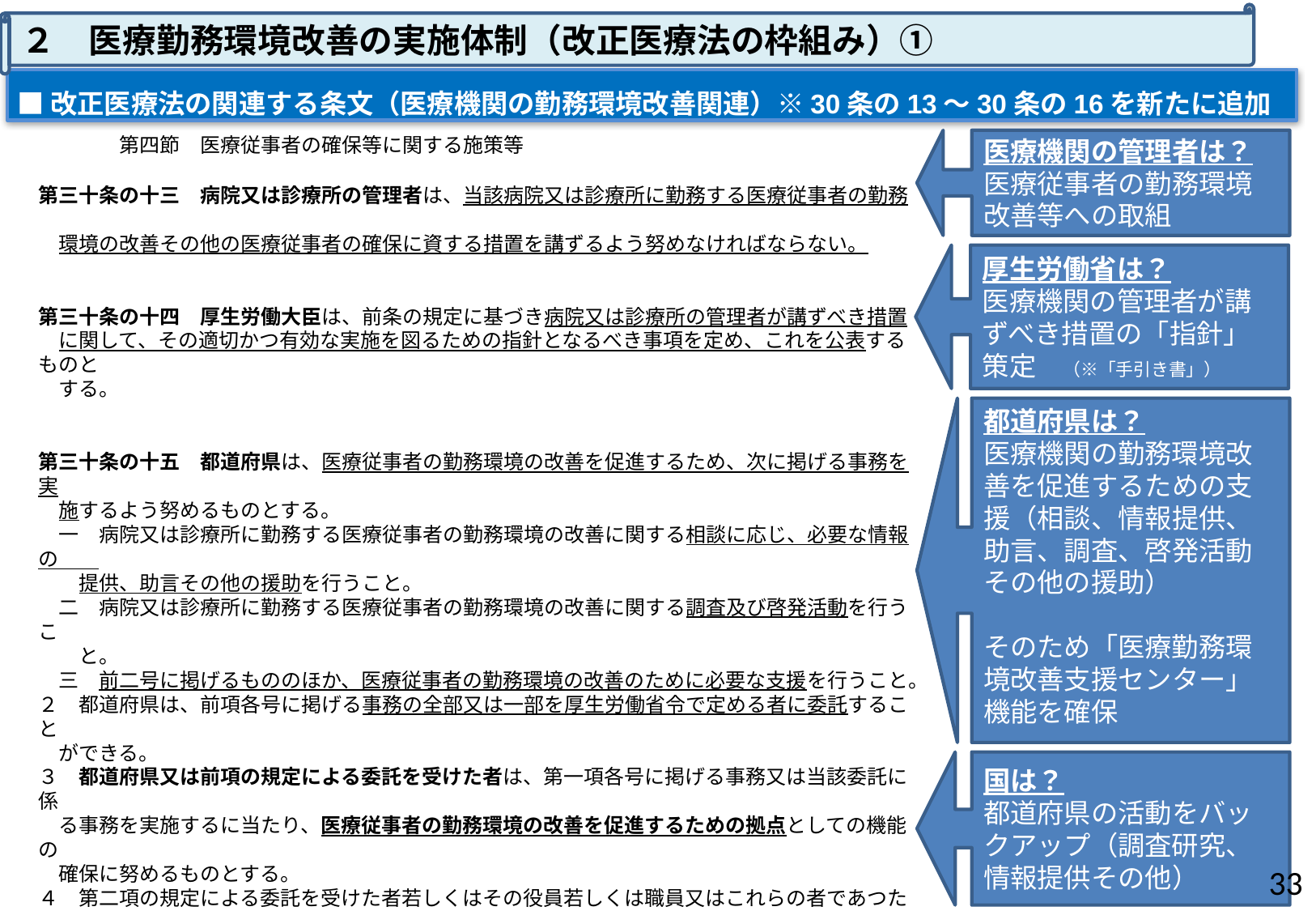

２　医療勤務環境改善の実施体制（改正医療法の枠組み）①
■改正医療法の関連する条文（医療機関の勤務環境改善関連）※30条の13～30条の16を新たに追加
　　　第四節　医療従事者の確保等に関する施策等

第三十条の十三　病院又は診療所の管理者は、当該病院又は診療所に勤務する医療従事者の勤務
　環境の改善その他の医療従事者の確保に資する措置を講ずるよう努めなければならない。

第三十条の十四　厚生労働大臣は、前条の規定に基づき病院又は診療所の管理者が講ずべき措置
　に関して、その適切かつ有効な実施を図るための指針となるべき事項を定め、これを公表するものと
　する。

第三十条の十五　都道府県は、医療従事者の勤務環境の改善を促進するため、次に掲げる事務を実
　施するよう努めるものとする。
　一　病院又は診療所に勤務する医療従事者の勤務環境の改善に関する相談に応じ、必要な情報の
　　提供、助言その他の援助を行うこと。
　二　病院又は診療所に勤務する医療従事者の勤務環境の改善に関する調査及び啓発活動を行うこ
　　と。
　三　前二号に掲げるもののほか、医療従事者の勤務環境の改善のために必要な支援を行うこと。
２　都道府県は、前項各号に掲げる事務の全部又は一部を厚生労働省令で定める者に委託すること
　ができる。
３　都道府県又は前項の規定による委託を受けた者は、第一項各号に掲げる事務又は当該委託に係
　る事務を実施するに当たり、医療従事者の勤務環境の改善を促進するための拠点としての機能の
　確保に努めるものとする。
４　第二項の規定による委託を受けた者若しくはその役員若しくは職員又はこれらの者であつた者
　は、正当な理由がなく、当該委託に係る事務に関して知り得た秘密を漏らしてはならない。

第三十条の十六　国は、前条第一項各号に掲げる事務の適切な実施に資するため、都道府県に対
　　し、必要な情報の提供その他の協力を行うものとする。
医療機関の管理者は？
医療従事者の勤務環境改善等への取組
厚生労働省は？
医療機関の管理者が講ずべき措置の「指針」策定　（※「手引き書」）
都道府県は？
医療機関の勤務環境改善を促進するための支援（相談、情報提供、助言、調査、啓発活動その他の援助）

そのため「医療勤務環境改善支援センター」機能を確保

国は？
都道府県の活動をバックアップ（調査研究、情報提供その他）
33